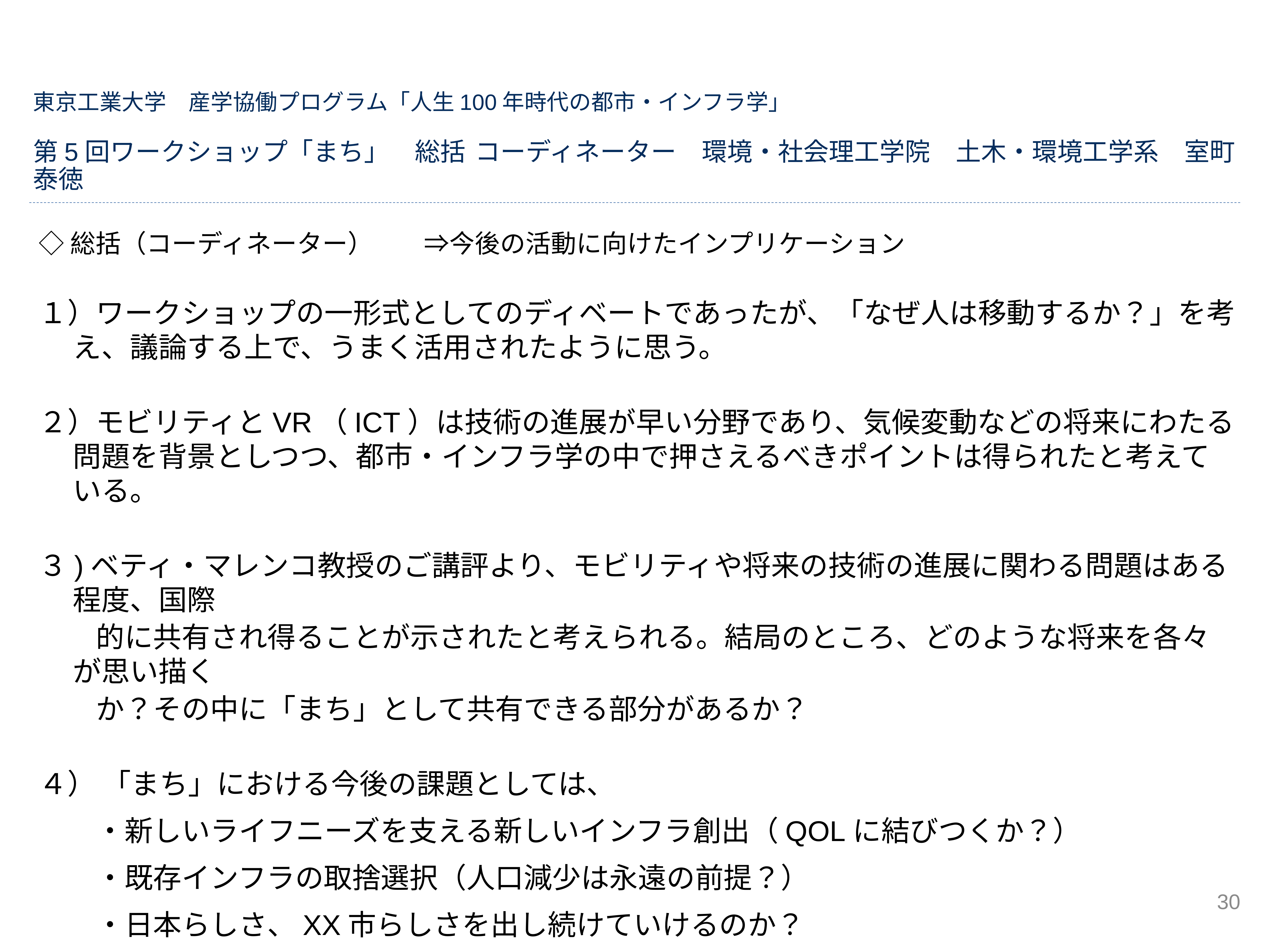

# 東京工業大学　産学協働プログラム「人生100年時代の都市・インフラ学」 第5回ワークショップ「まち」　総括　コーディネーター　環境・社会理工学院　土木・環境工学系　室町泰徳
◇総括（コーディネーター）　　⇒今後の活動に向けたインプリケーション

１）ワークショップの一形式としてのディベートであったが、「なぜ人は移動するか？」を考え、議論する上で、うまく活用されたように思う。

２）モビリティとVR（ICT）は技術の進展が早い分野であり、気候変動などの将来にわたる問題を背景としつつ、都市・インフラ学の中で押さえるべきポイントは得られたと考えている。

３)ベティ・マレンコ教授のご講評より、モビリティや将来の技術の進展に関わる問題はある程度、国際
　　的に共有され得ることが示されたと考えられる。結局のところ、どのような将来を各々が思い描く
　　か？その中に「まち」として共有できる部分があるか？

４） 「まち」における今後の課題としては、
　　・新しいライフニーズを支える新しいインフラ創出（QOLに結びつくか？）
　　・既存インフラの取捨選択（人口減少は永遠の前提？）
　　・日本らしさ、XX市らしさを出し続けていけるのか？
30